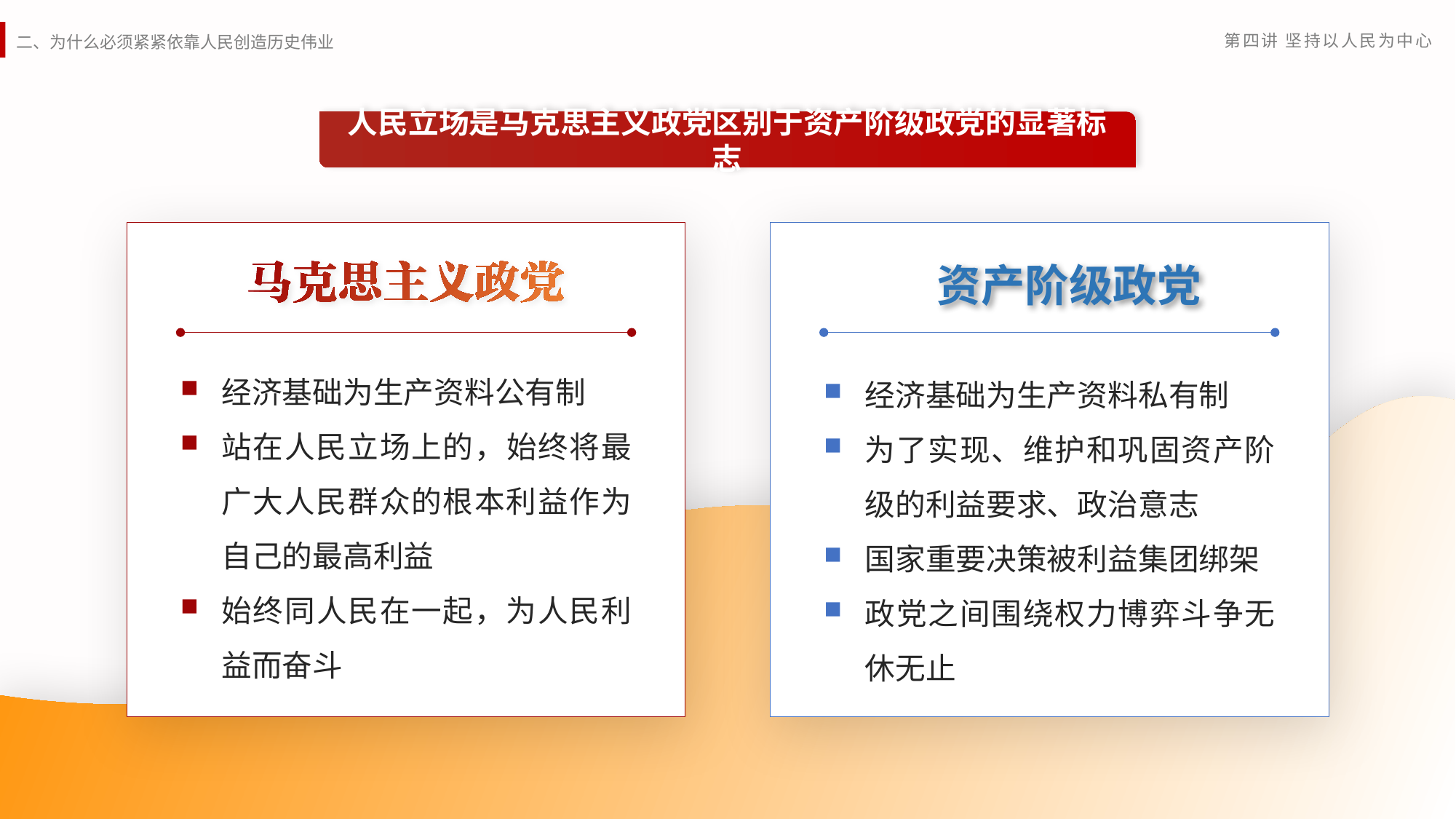

人民立场是马克思主义政党区别于资产阶级政党的显著标志

经济基础为生产资料公有制
站在人民立场上的，始终将最广大人民群众的根本利益作为自己的最高利益
始终同人民在一起，为人民利益而奋斗

经济基础为生产资料私有制
为了实现、维护和巩固资产阶级的利益要求、政治意志
国家重要决策被利益集团绑架
政党之间围绕权力博弈斗争无休无止
资产阶级政党

《习近平新时代中国特色社会主义思想概论》